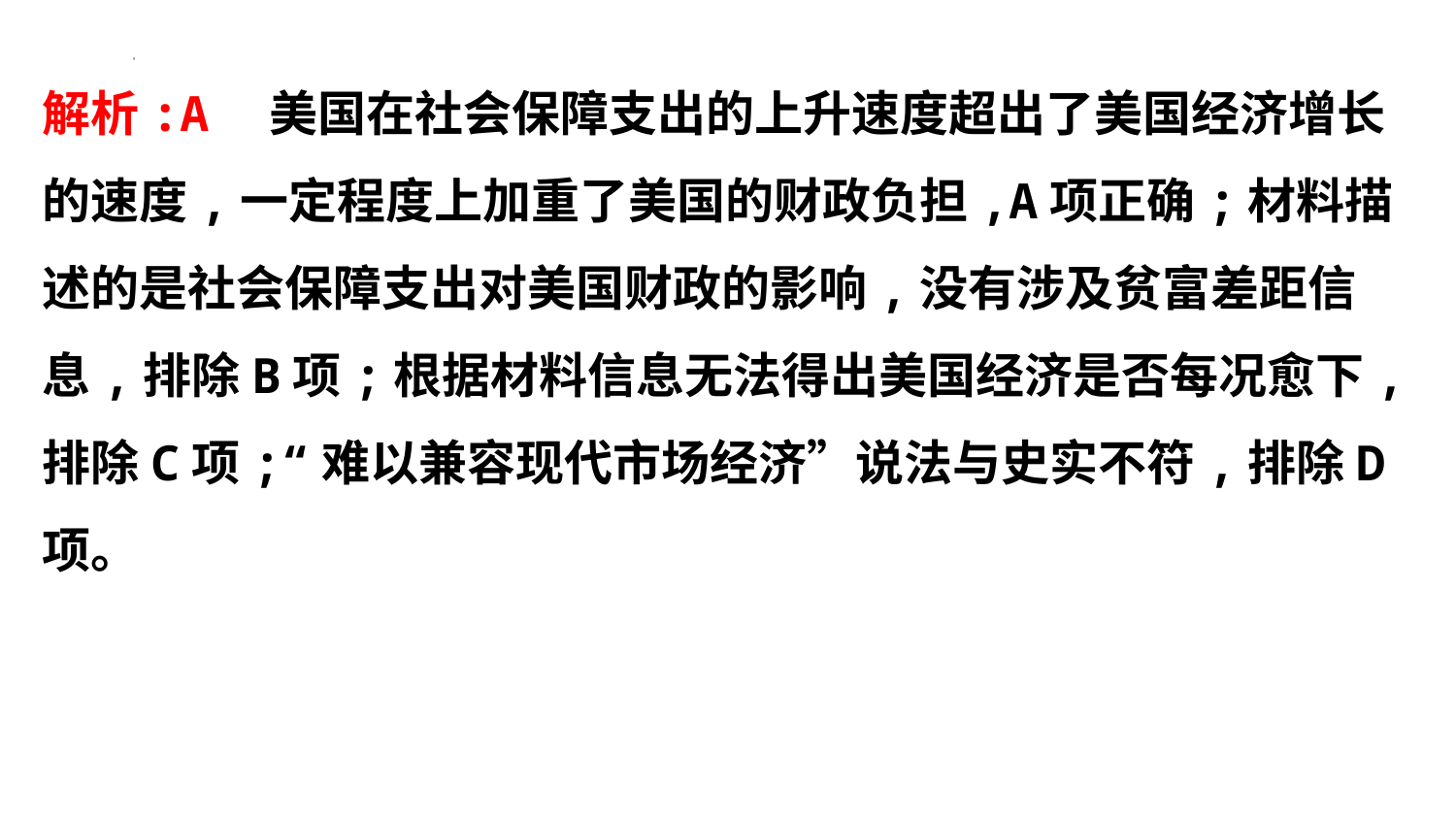

解析:A　美国在社会保障支出的上升速度超出了美国经济增长的速度,一定程度上加重了美国的财政负担,A项正确;材料描述的是社会保障支出对美国财政的影响,没有涉及贫富差距信息,排除B项;根据材料信息无法得出美国经济是否每况愈下,排除C项;“难以兼容现代市场经济”说法与史实不符,排除D项。